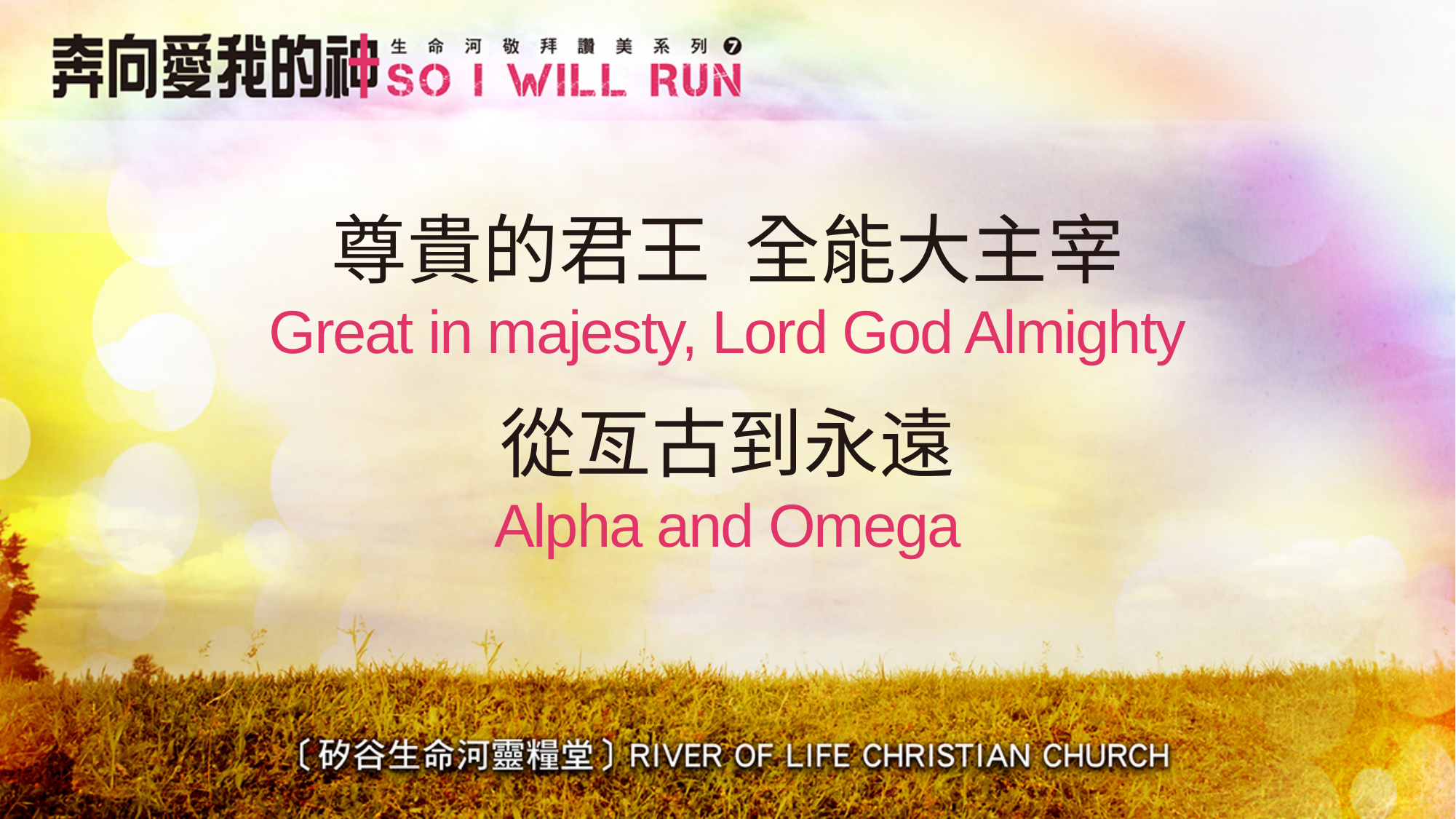

# 尊貴的君王  全能大主宰 Great in majesty, Lord God Almighty
從亙古到永遠
Alpha and Omega